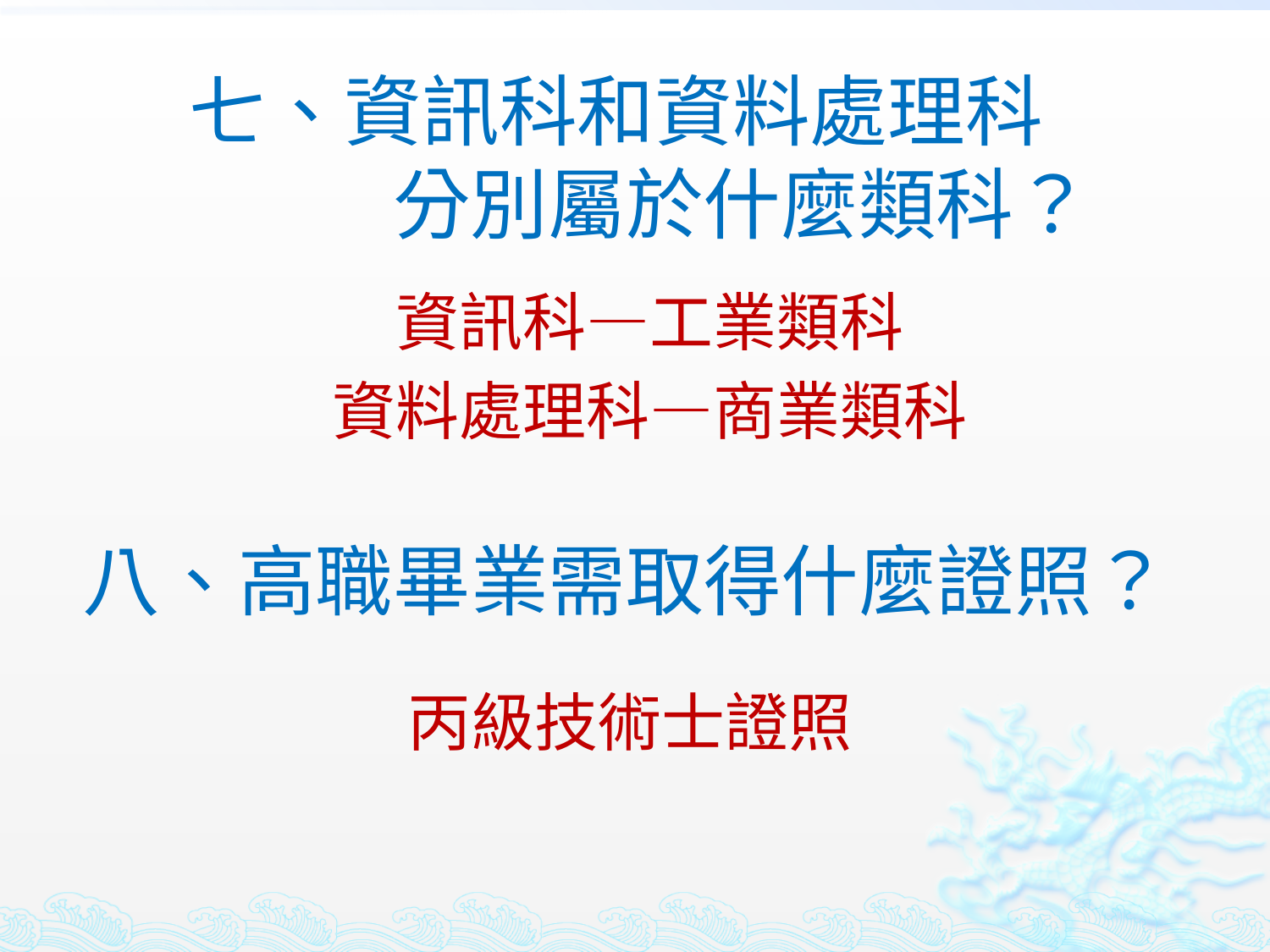

七、資訊科和資料處理科
      分別屬於什麼類科？
資訊科—工業類科
資料處理科—商業類科
八、高職畢業需取得什麼證照？
丙級技術士證照